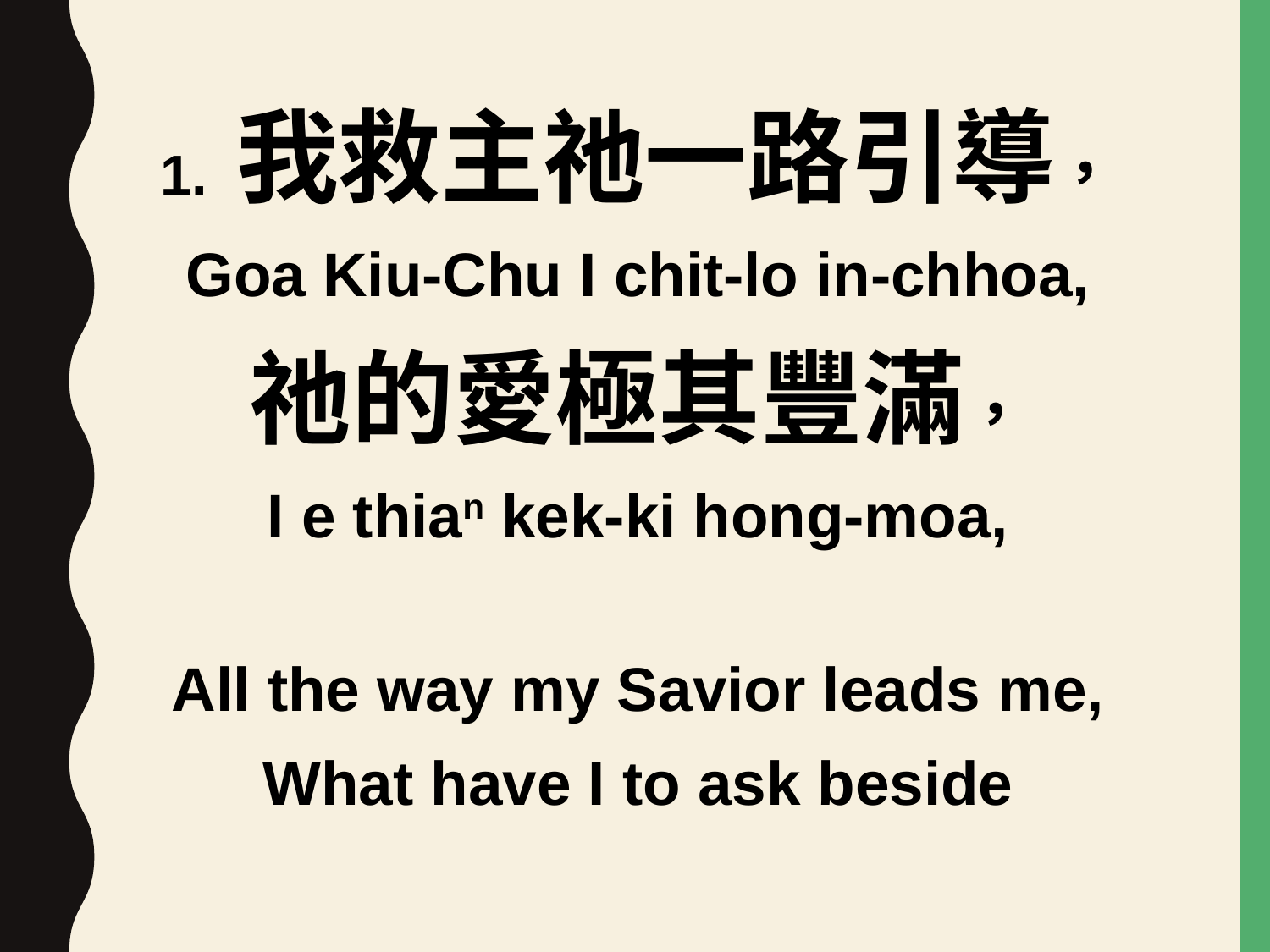

1. 我救主祂一路引導，
Goa Kiu-Chu I chit-lo in-chhoa,
祂的愛極其豐滿，
I e thian kek-ki hong-moa,

All the way my Savior leads me,
What have I to ask beside